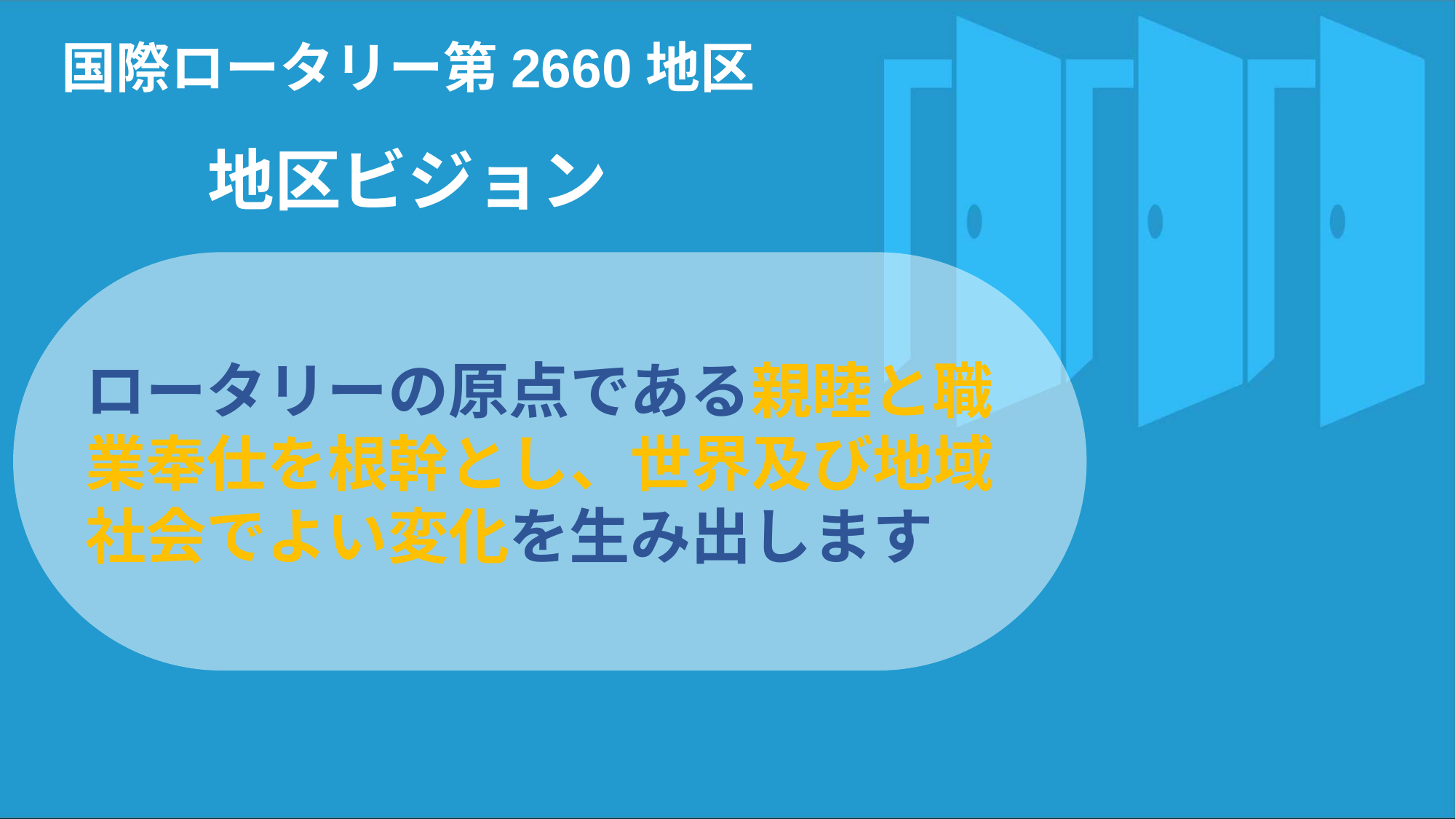

国際ロータリー第2660地区
地区ビジョン
ロータリーの原点である親睦と職業奉仕を根幹とし、世界及び地域社会でよい変化を生み出します